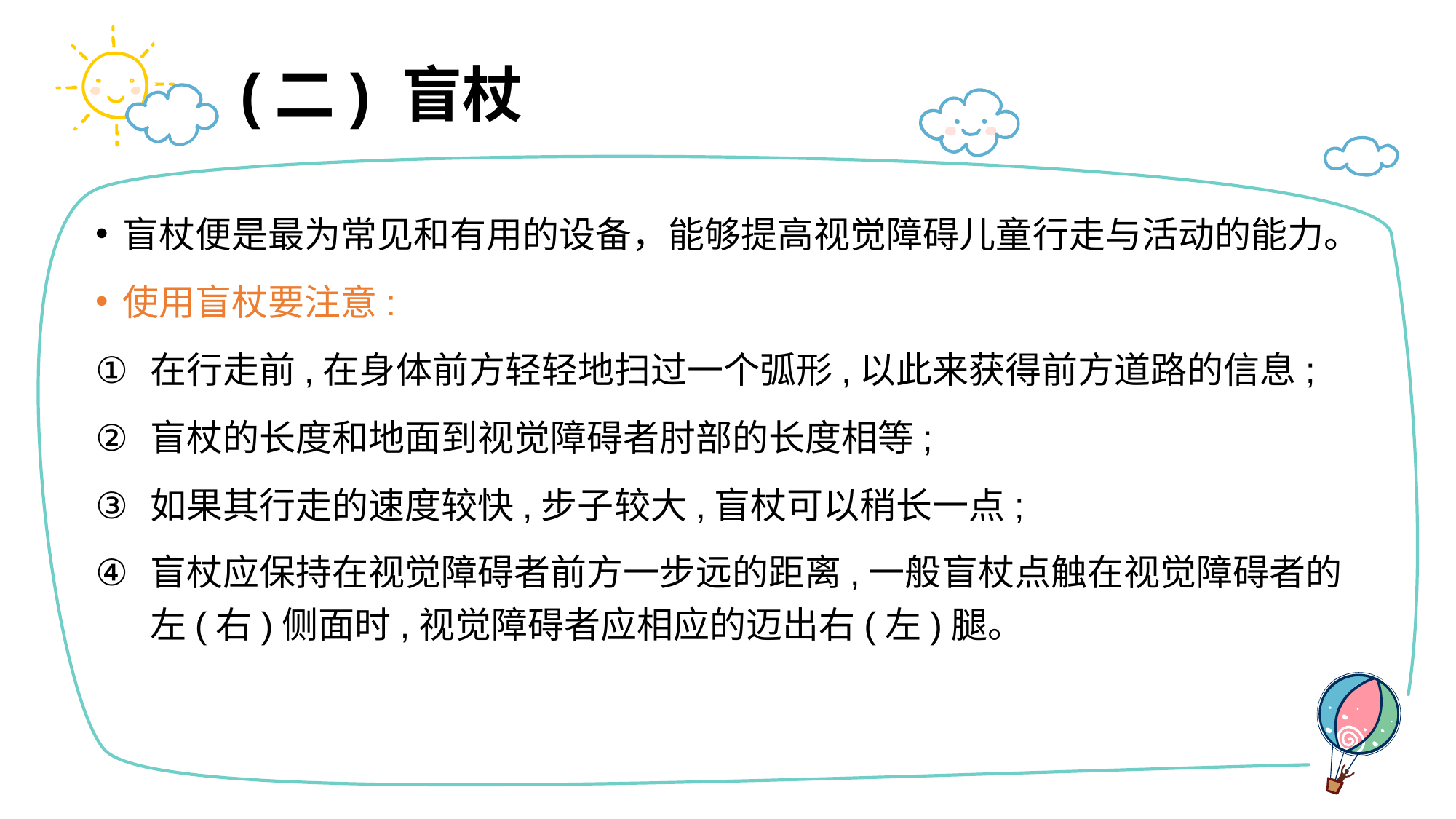

# (二) 盲杖
盲杖便是最为常见和有用的设备，能够提高视觉障碍儿童行走与活动的能力。
使用盲杖要注意:
在行走前,在身体前方轻轻地扫过一个弧形,以此来获得前方道路的信息;
盲杖的长度和地面到视觉障碍者肘部的长度相等;
如果其行走的速度较快,步子较大,盲杖可以稍长一点;
盲杖应保持在视觉障碍者前方一步远的距离,一般盲杖点触在视觉障碍者的左(右)侧面时,视觉障碍者应相应的迈出右(左)腿。